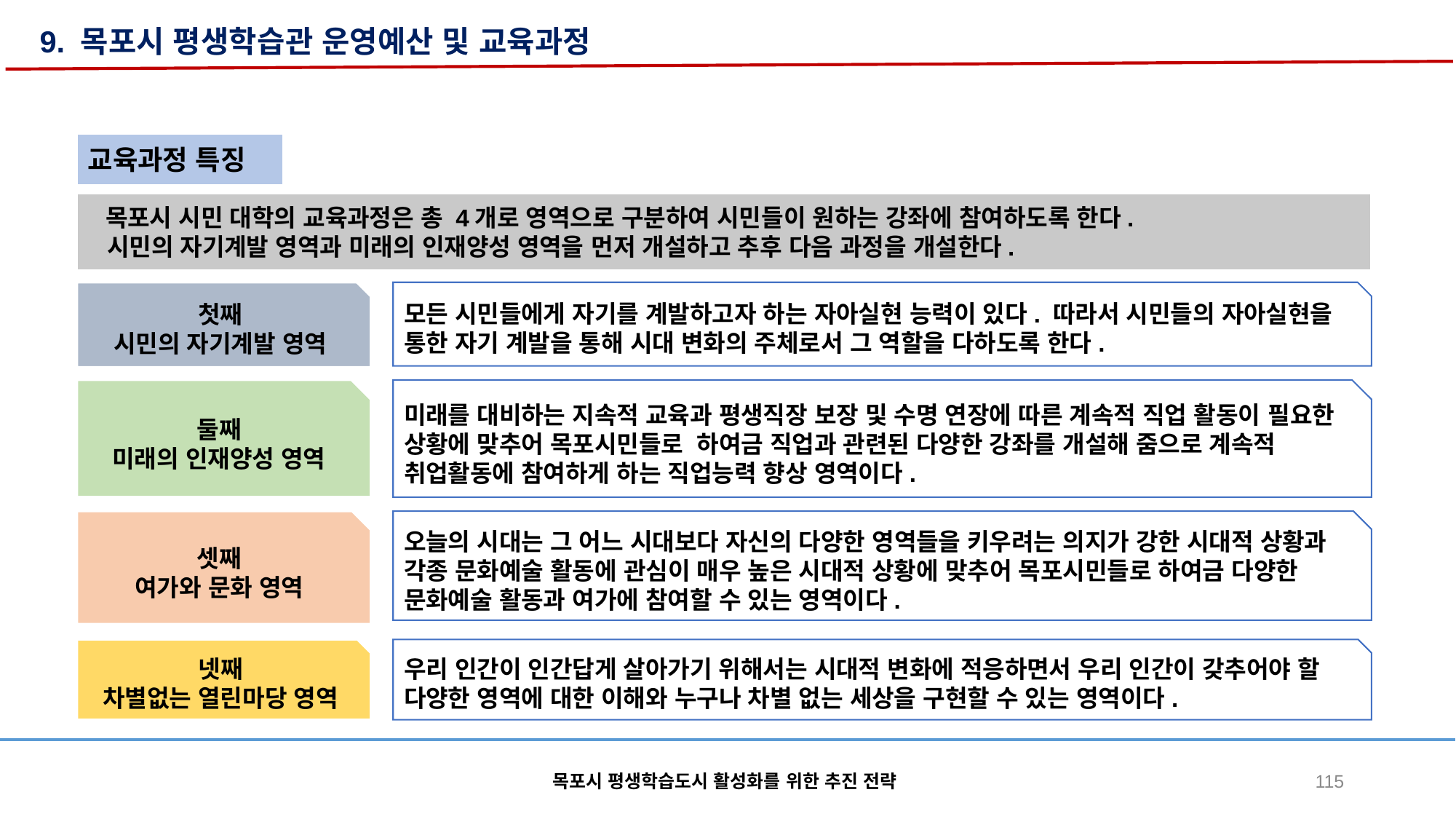

9. 목포시 평생학습관 운영예산 및 교육과정
교육과정 특징
  목포시 시민 대학의 교육과정은 총 4개로 영역으로 구분하여 시민들이 원하는 강좌에 참여하도록 한다.
  시민의 자기계발 영역과 미래의 인재양성 영역을 먼저 개설하고 추후 다음 과정을 개설한다.
첫째
시민의 자기계발 영역
모든 시민들에게 자기를 계발하고자 하는 자아실현 능력이 있다. 따라서 시민들의 자아실현을 통한 자기 계발을 통해 시대 변화의 주체로서 그 역할을 다하도록 한다.
둘째
미래의 인재양성 영역
미래를 대비하는 지속적 교육과 평생직장 보장 및 수명 연장에 따른 계속적 직업 활동이 필요한 상황에 맞추어 목포시민들로  하여금 직업과 관련된 다양한 강좌를 개설해 줌으로 계속적 취업활동에 참여하게 하는 직업능력 향상 영역이다.
셋째
여가와 문화 영역
오늘의 시대는 그 어느 시대보다 자신의 다양한 영역들을 키우려는 의지가 강한 시대적 상황과 각종 문화예술 활동에 관심이 매우 높은 시대적 상황에 맞추어 목포시민들로 하여금 다양한 문화예술 활동과 여가에 참여할 수 있는 영역이다.
우리 인간이 인간답게 살아가기 위해서는 시대적 변화에 적응하면서 우리 인간이 갖추어야 할 다양한 영역에 대한 이해와 누구나 차별 없는 세상을 구현할 수 있는 영역이다.
넷째
차별없는 열린마당 영역
목포시 평생학습도시 활성화를 위한 추진 전략
115